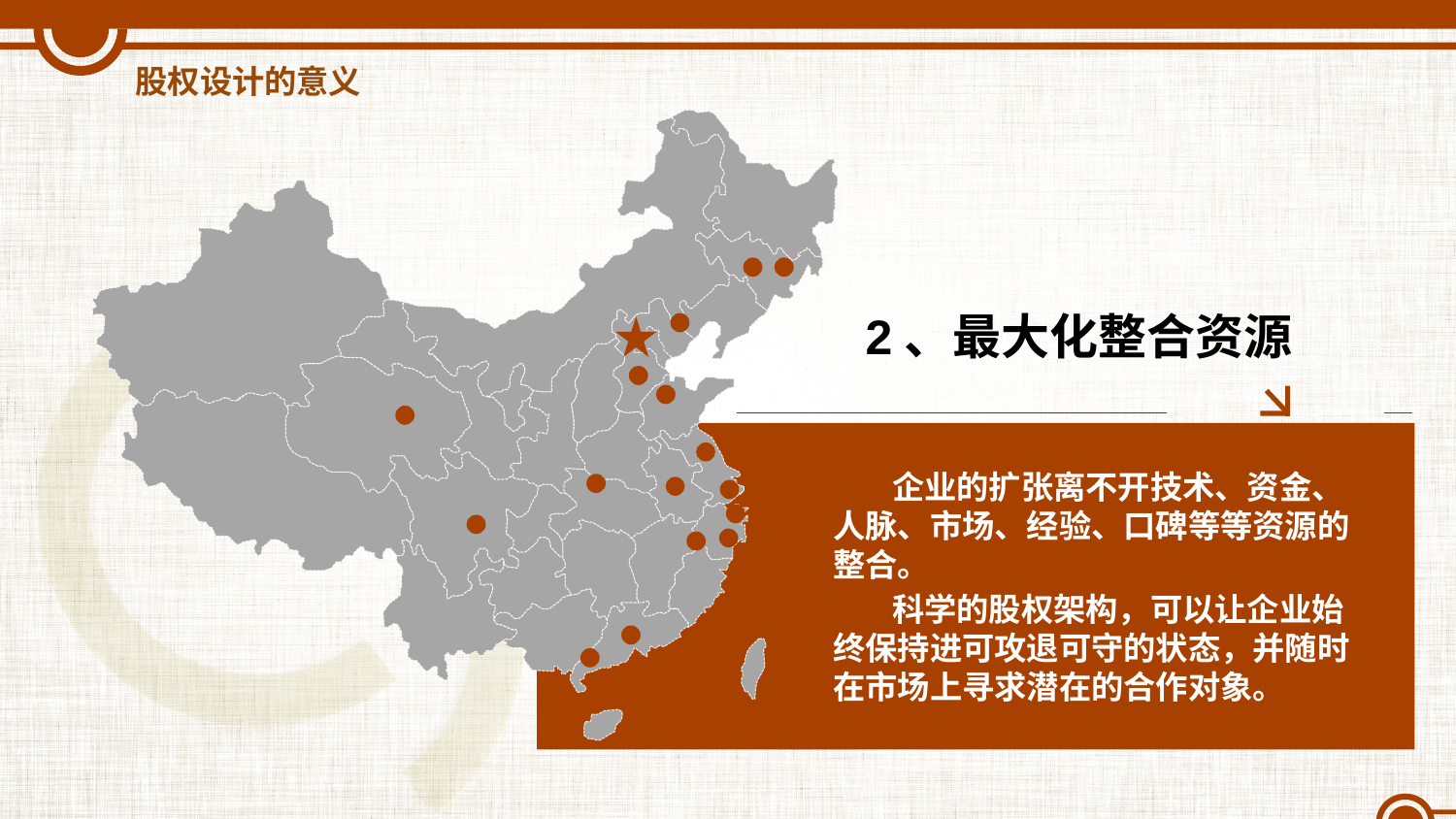

股权设计的意义

2、最大化整合资源

       企业的扩张离不开技术、资金、人脉、市场、经验、口碑等等资源的整合。
       科学的股权架构，可以让企业始终保持进可攻退可守的状态，并随时在市场上寻求潜在的合作对象。